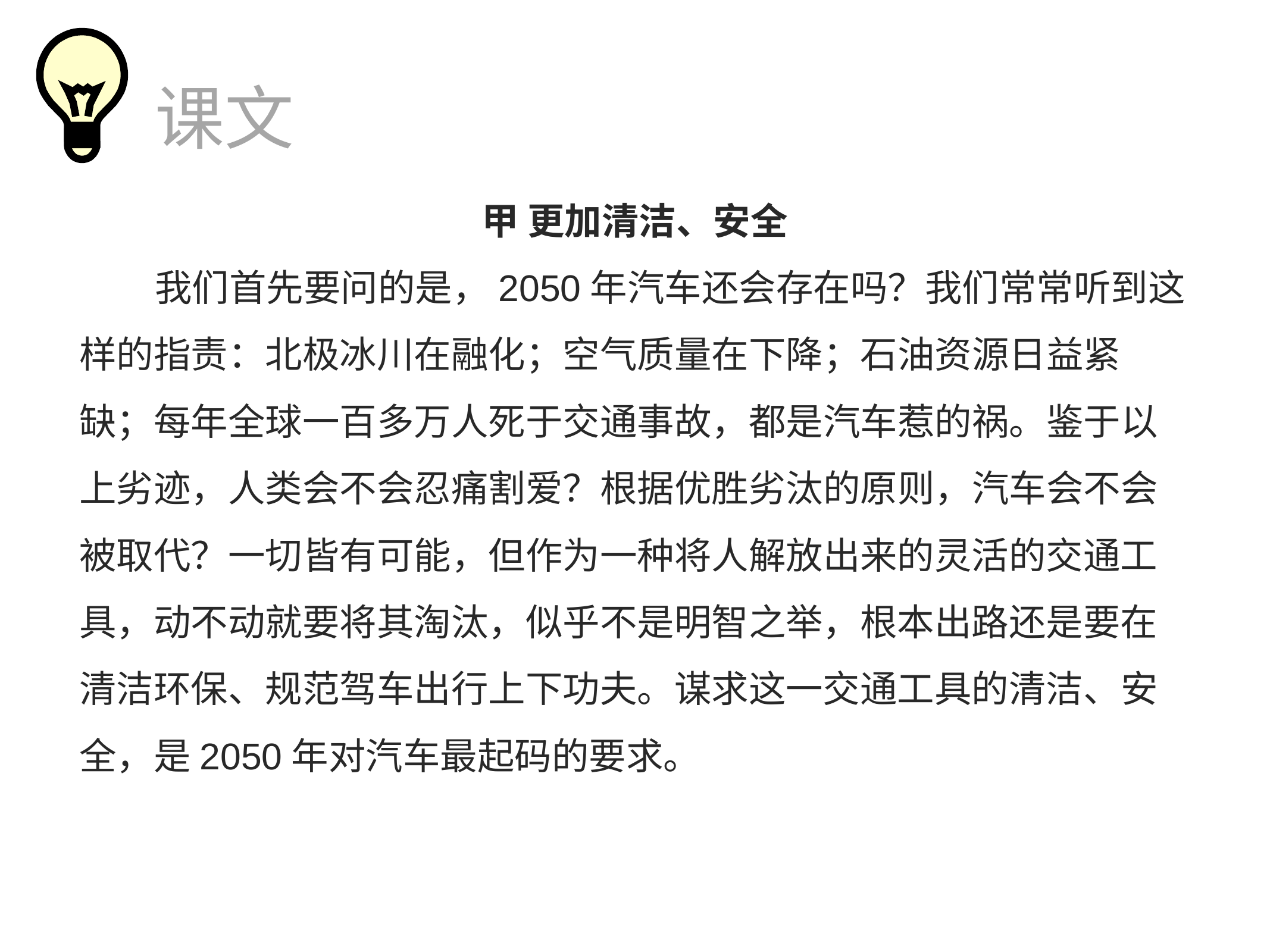

课文
甲 更加清洁、安全
        我们首先要问的是，2050年汽车还会存在吗？我们常常听到这样的指责：北极冰川在融化；空气质量在下降；石油资源日益紧缺；每年全球一百多万人死于交通事故，都是汽车惹的祸。鉴于以上劣迹，人类会不会忍痛割爱？根据优胜劣汰的原则，汽车会不会被取代？一切皆有可能，但作为一种将人解放出来的灵活的交通工具，动不动就要将其淘汰，似乎不是明智之举，根本出路还是要在清洁环保、规范驾车出行上下功夫。谋求这一交通工具的清洁、安全，是2050年对汽车最起码的要求。